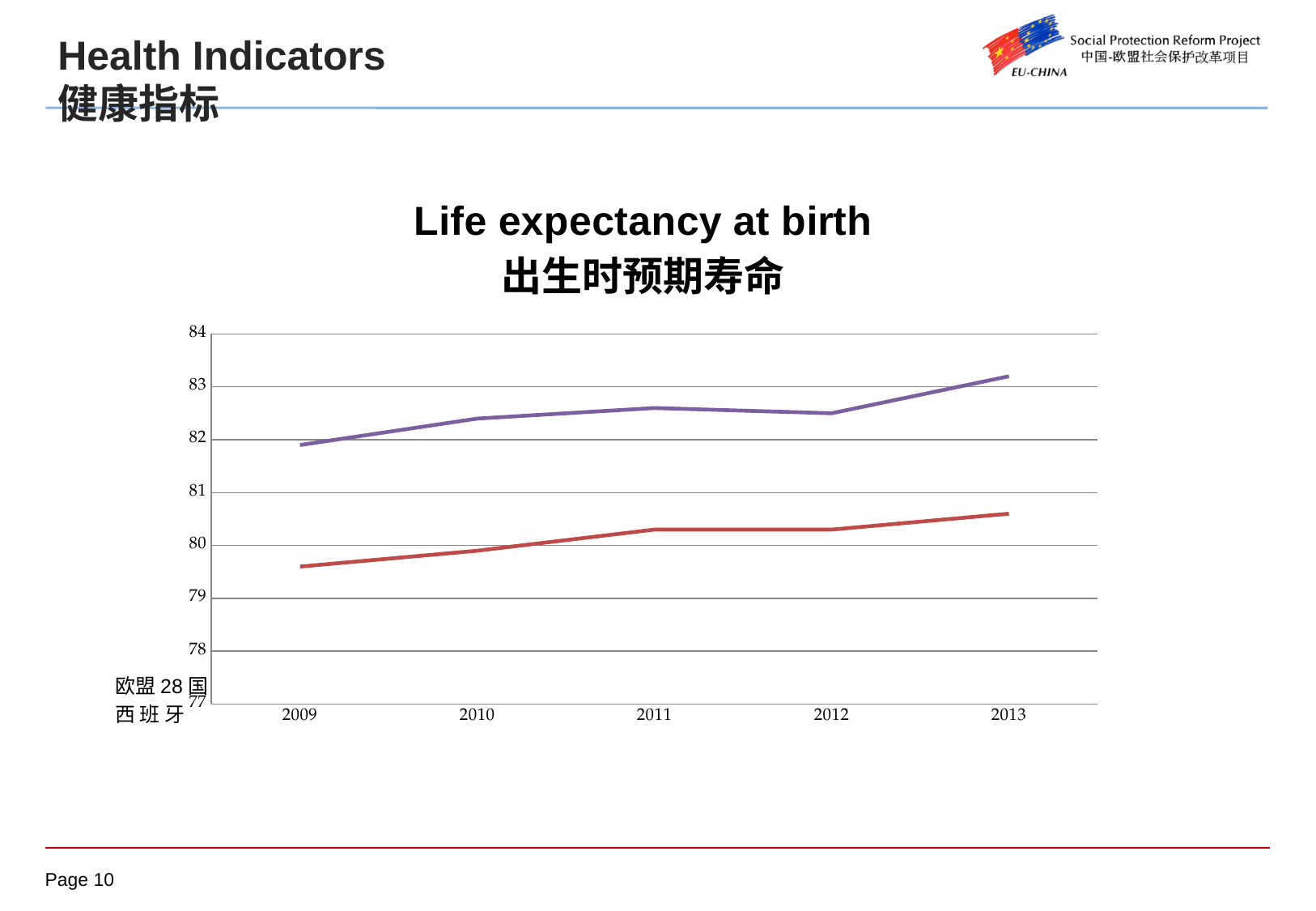

Health Indicators
健康指标

### Chart: Life expectancy at birth
出生时预期寿命

| Category | EU28 | Spain |
|---|---|---|
| 2009 | 79.6 | 81.9 |
| 2010 | 79.9 | 82.4 |
| 2011 | 80.3 | 82.6 |
| 2012 | 80.3 | 82.5 |
| 2013 | 80.6 | 83.2 |
欧盟28国
西 班 牙